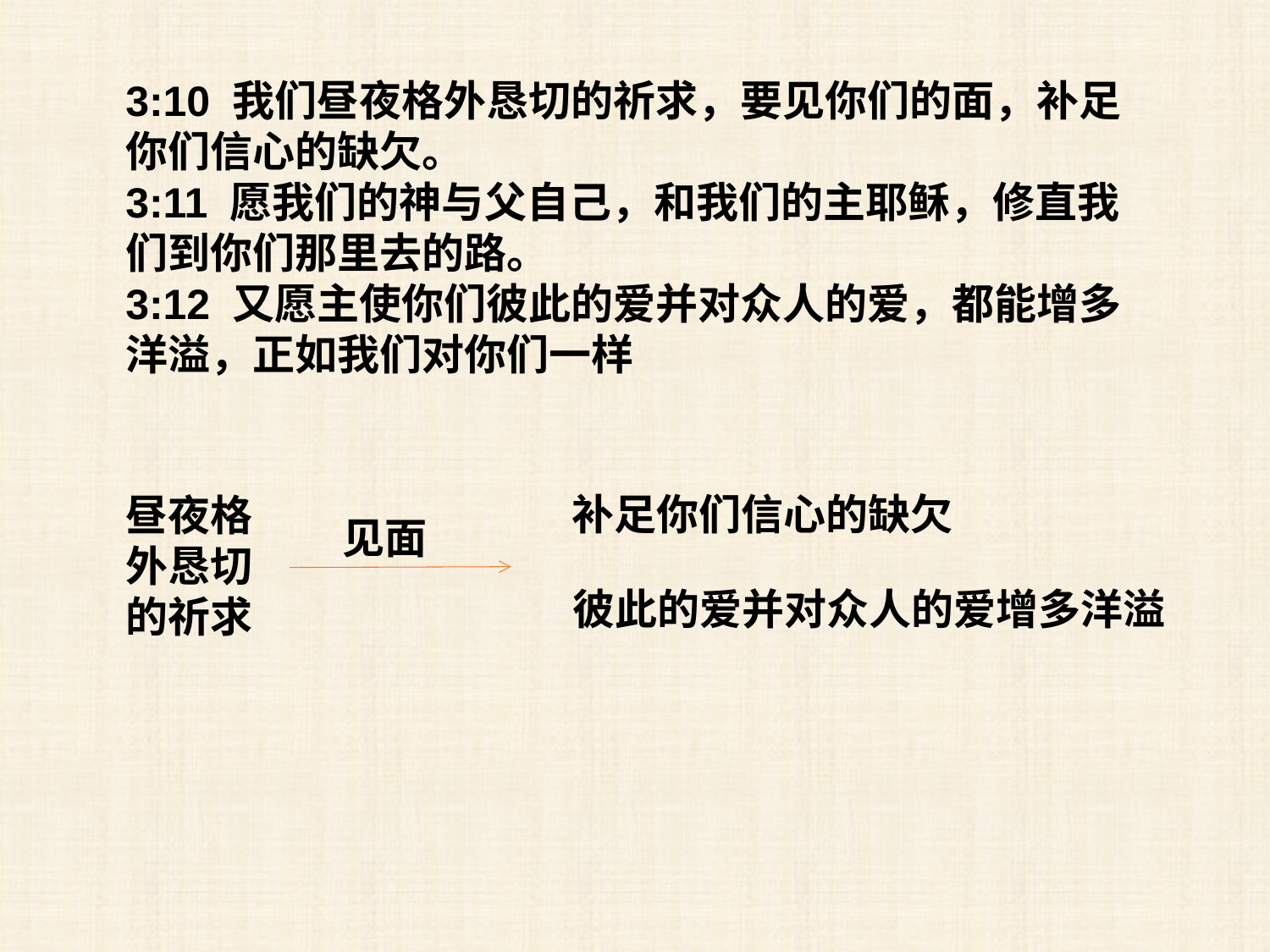

3:10 我们昼夜格外恳切的祈求，要见你们的面，补足你们信心的缺欠。
3:11 愿我们的神与父自己，和我们的主耶稣，修直我们到你们那里去的路。
3:12 又愿主使你们彼此的爱并对众人的爱，都能增多洋溢，正如我们对你们一样
补足你们信心的缺欠
昼夜格外恳切的祈求
见面
彼此的爱并对众人的爱增多洋溢